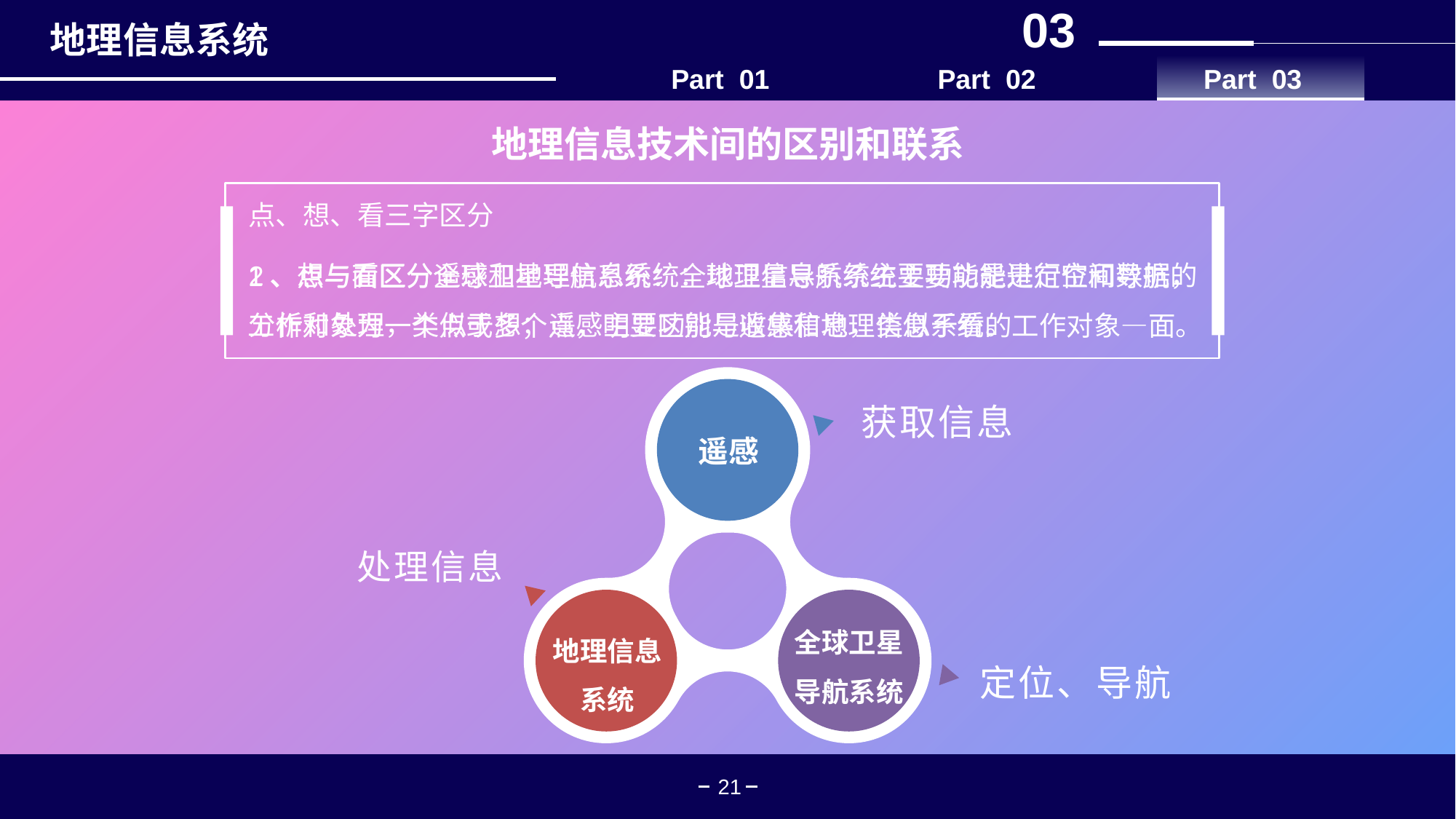

地理信息技术间的区别和联系

点、想、看三字区分

2、想与看区分遥感和地理信息系统：地理信息系统主要功能是进行空间数据的分析和处理，类似于想；遥感主要功能是收集信息，类似于看。
1、点与面区分全球卫星导航系统：全球卫星导航系统主要功能是定位和导航，工作对象为一个点或多个点，明显区别与遥感和地理信息系统的工作对象—面。

获取信息

遥感
处理信息

全球卫星导航系统
地理信息系统
定位、导航